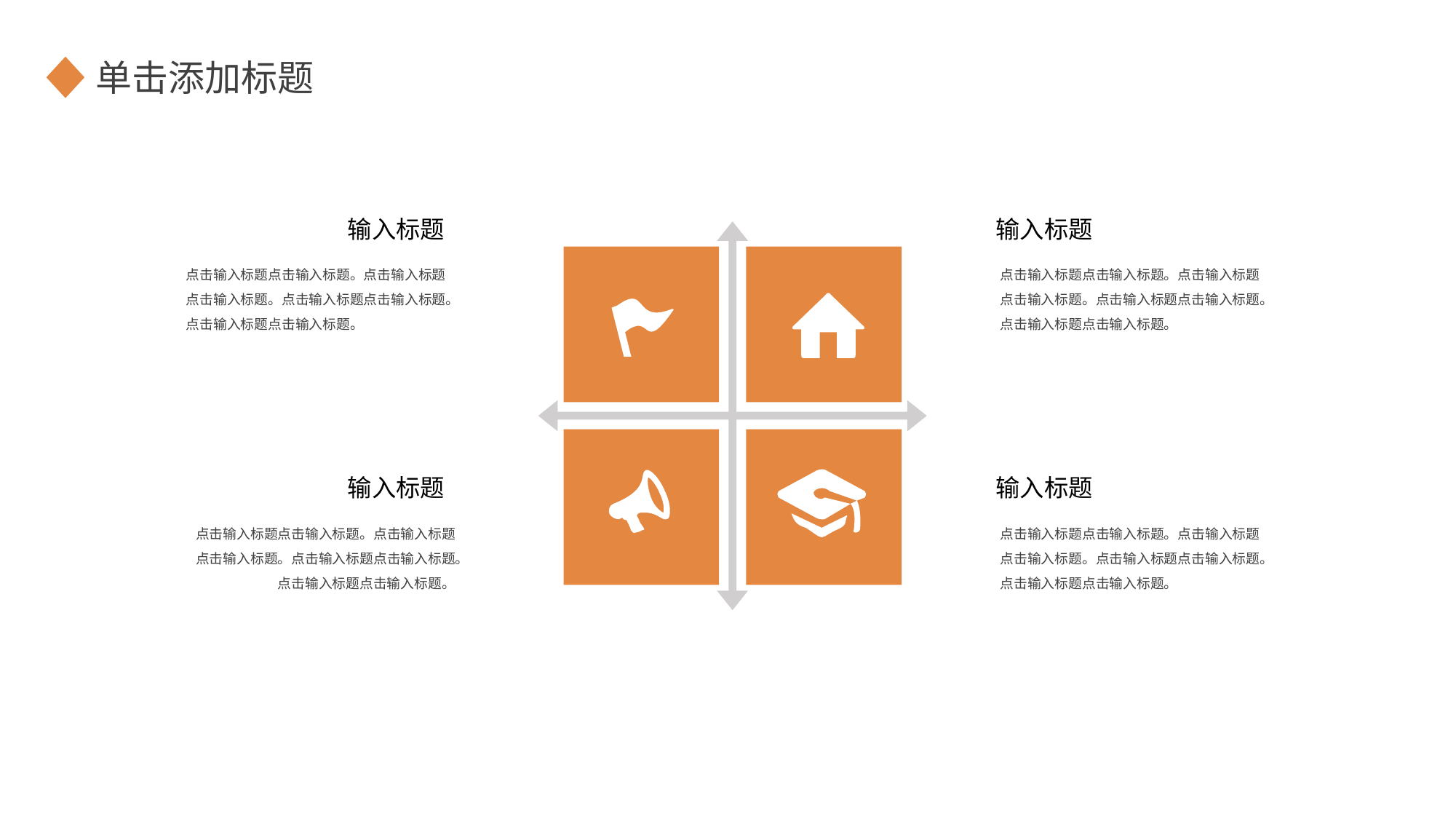

单击添加标题

 输入标题

 输入标题

点击输入标题点击输入标题。点击输入标题点击输入标题。点击输入标题点击输入标题。点击输入标题点击输入标题。
点击输入标题点击输入标题。点击输入标题点击输入标题。点击输入标题点击输入标题。点击输入标题点击输入标题。
 输入标题

输入标题
点击输入标题点击输入标题。点击输入标题点击输入标题。点击输入标题点击输入标题。点击输入标题点击输入标题。

点击输入标题点击输入标题。点击输入标题点击输入标题。点击输入标题点击输入标题。点击输入标题点击输入标题。